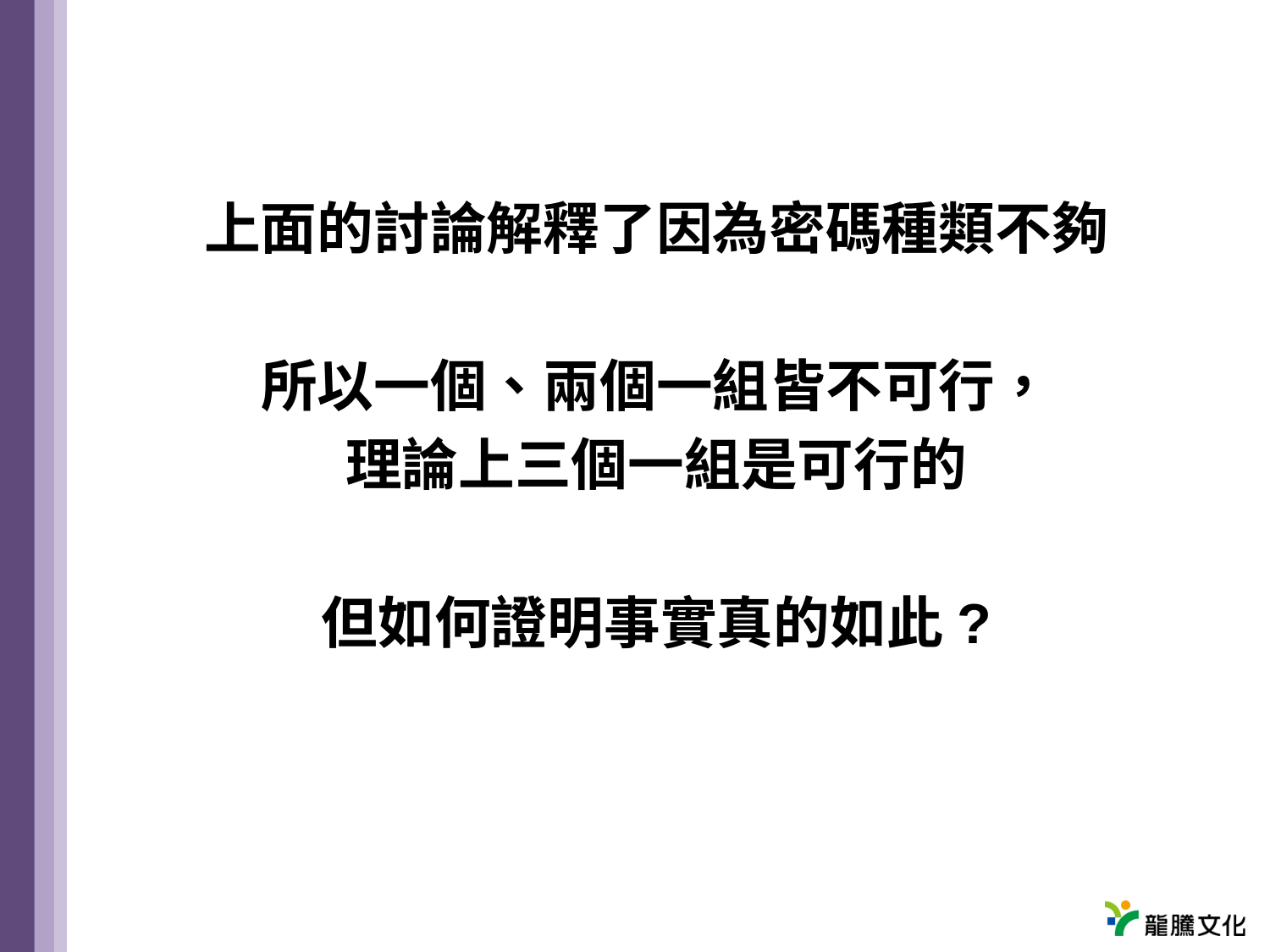

上面的討論解釋了因為密碼種類不夠

所以一個、兩個一組皆不可行，
理論上三個一組是可行的

但如何證明事實真的如此?